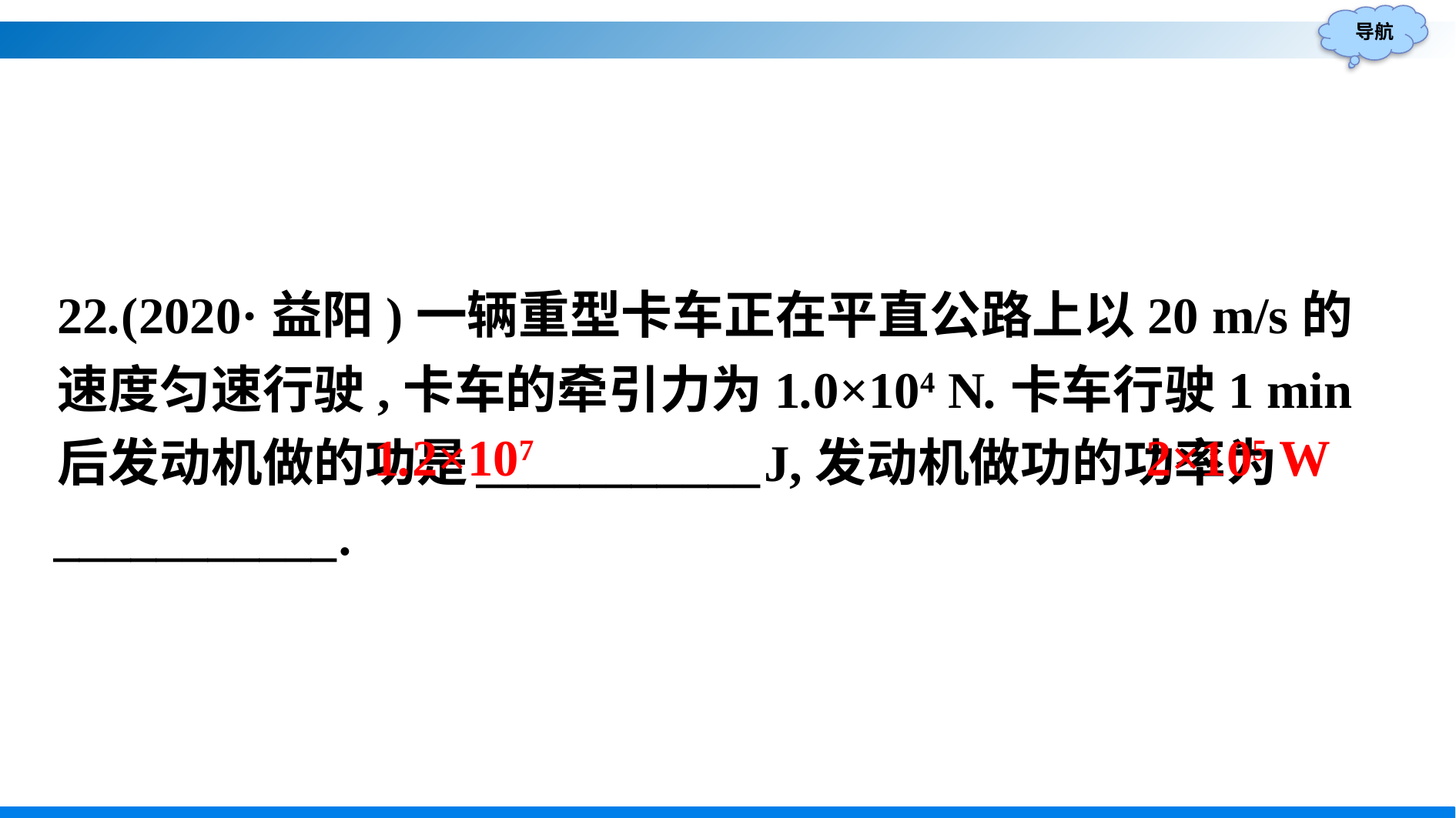

22.(2020·益阳)一辆重型卡车正在平直公路上以20 m/s的速度匀速行驶,卡车的牵引力为1.0×104 N.卡车行驶1 min后发动机做的功是___________J,发动机做功的功率为___________.
2×105 W
1.2×107